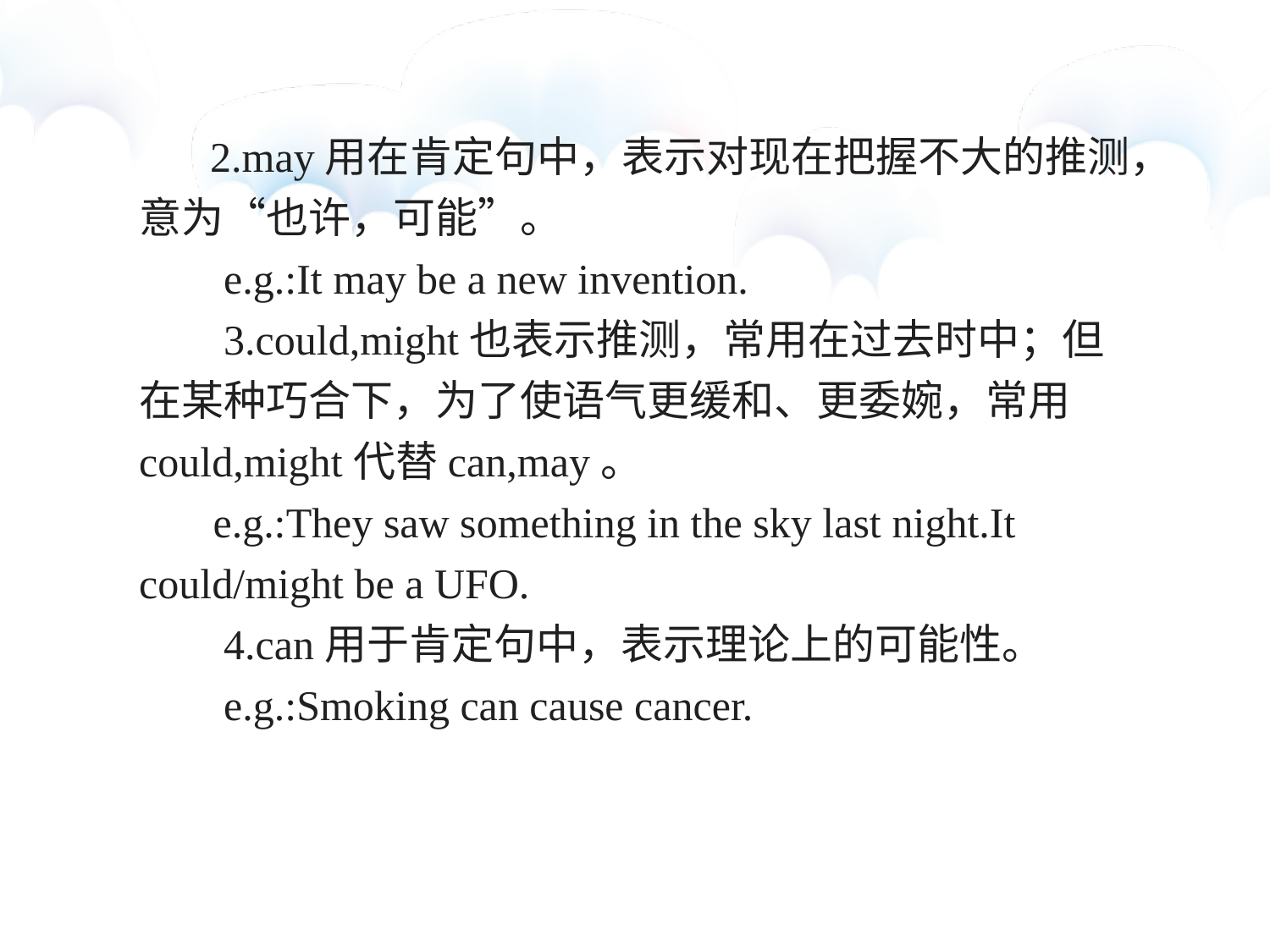

2.may用在肯定句中，表示对现在把握不大的推测，意为“也许，可能”。
        e.g.:It may be a new invention.
        3.could,might也表示推测，常用在过去时中；但在某种巧合下，为了使语气更缓和、更委婉，常用could,might代替can,may。
       e.g.:They saw something in the sky last night.It could/might be a UFO.
        4.can用于肯定句中，表示理论上的可能性。
        e.g.:Smoking can cause cancer.